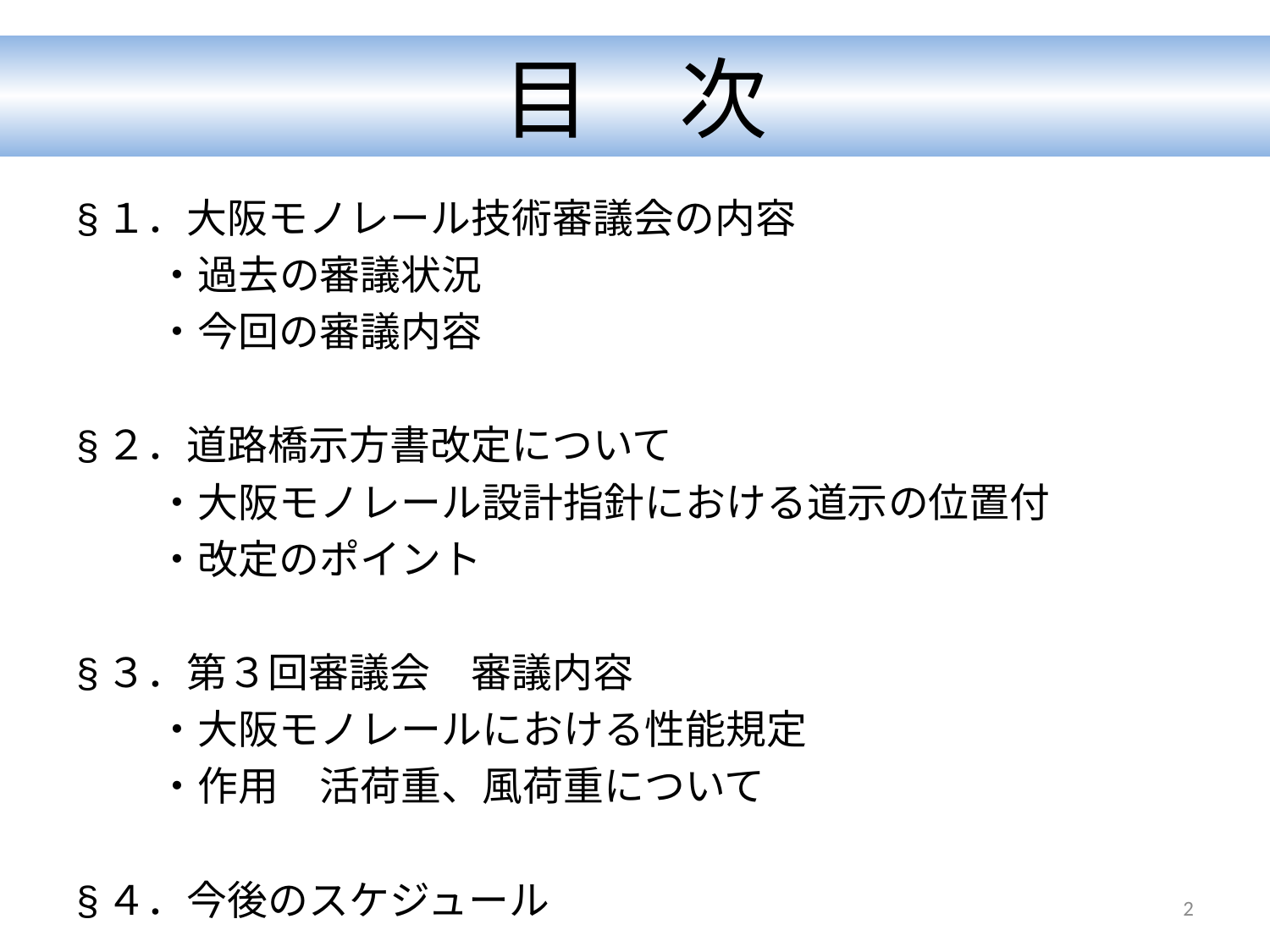

目　次
§１．大阪モノレール技術審議会の内容
　　・過去の審議状況
　　・今回の審議内容

§２．道路橋示方書改定について
　　・大阪モノレール設計指針における道示の位置付
　　・改定のポイント

§３．第３回審議会　審議内容
　　・大阪モノレールにおける性能規定
　　・作用　活荷重、風荷重について

§４．今後のスケジュール
2